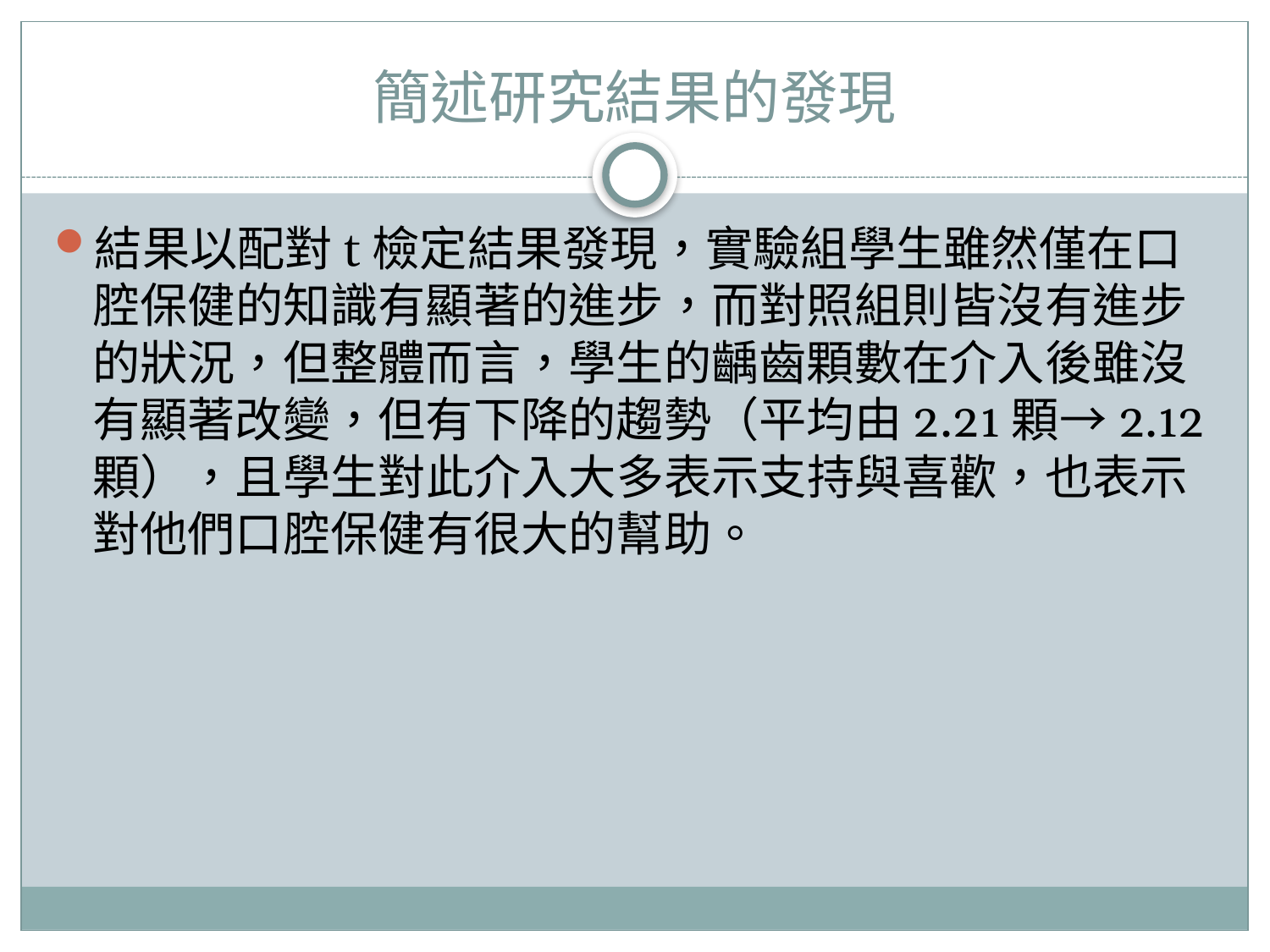

# 簡述研究結果的發現
結果以配對t檢定結果發現，實驗組學生雖然僅在口腔保健的知識有顯著的進步，而對照組則皆沒有進步的狀況，但整體而言，學生的齲齒顆數在介入後雖沒有顯著改變，但有下降的趨勢（平均由2.21顆→2.12顆），且學生對此介入大多表示支持與喜歡，也表示對他們口腔保健有很大的幫助。